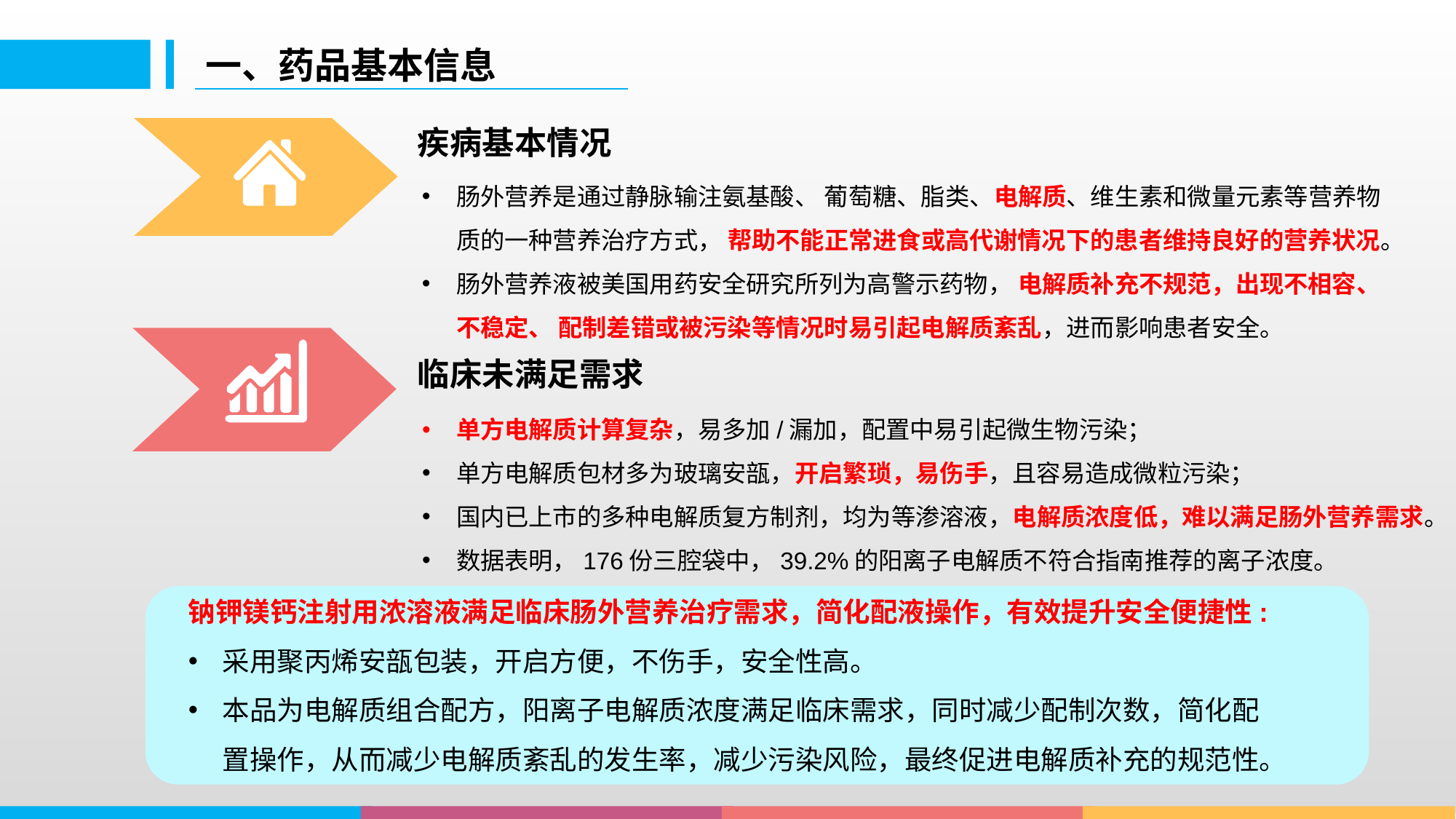

一、药品基本信息

疾病基本情况
肠外营养是通过静脉输注氨基酸、 葡萄糖、脂类、电解质、维生素和微量元素等营养物质的一种营养治疗方式， 帮助不能正常进食或高代谢情况下的患者维持良好的营养状况。
肠外营养液被美国用药安全研究所列为高警示药物， 电解质补充不规范，出现不相容、 不稳定、 配制差错或被污染等情况时易引起电解质紊乱，进而影响患者安全。

临床未满足需求
单方电解质计算复杂，易多加/漏加，配置中易引起微生物污染；
单方电解质包材多为玻璃安瓿，开启繁琐，易伤手，且容易造成微粒污染；
国内已上市的多种电解质复方制剂，均为等渗溶液，电解质浓度低，难以满足肠外营养需求。
数据表明，176份三腔袋中，39.2%的阳离子电解质不符合指南推荐的离子浓度。
钠钾镁钙注射用浓溶液满足临床肠外营养治疗需求，简化配液操作，有效提升安全便捷性:
采用聚丙烯安瓿包装，开启方便，不伤手，安全性高。
本品为电解质组合配方，阳离子电解质浓度满足临床需求，同时减少配制次数，简化配置操作，从而减少电解质紊乱的发生率，减少污染风险，最终促进电解质补充的规范性。